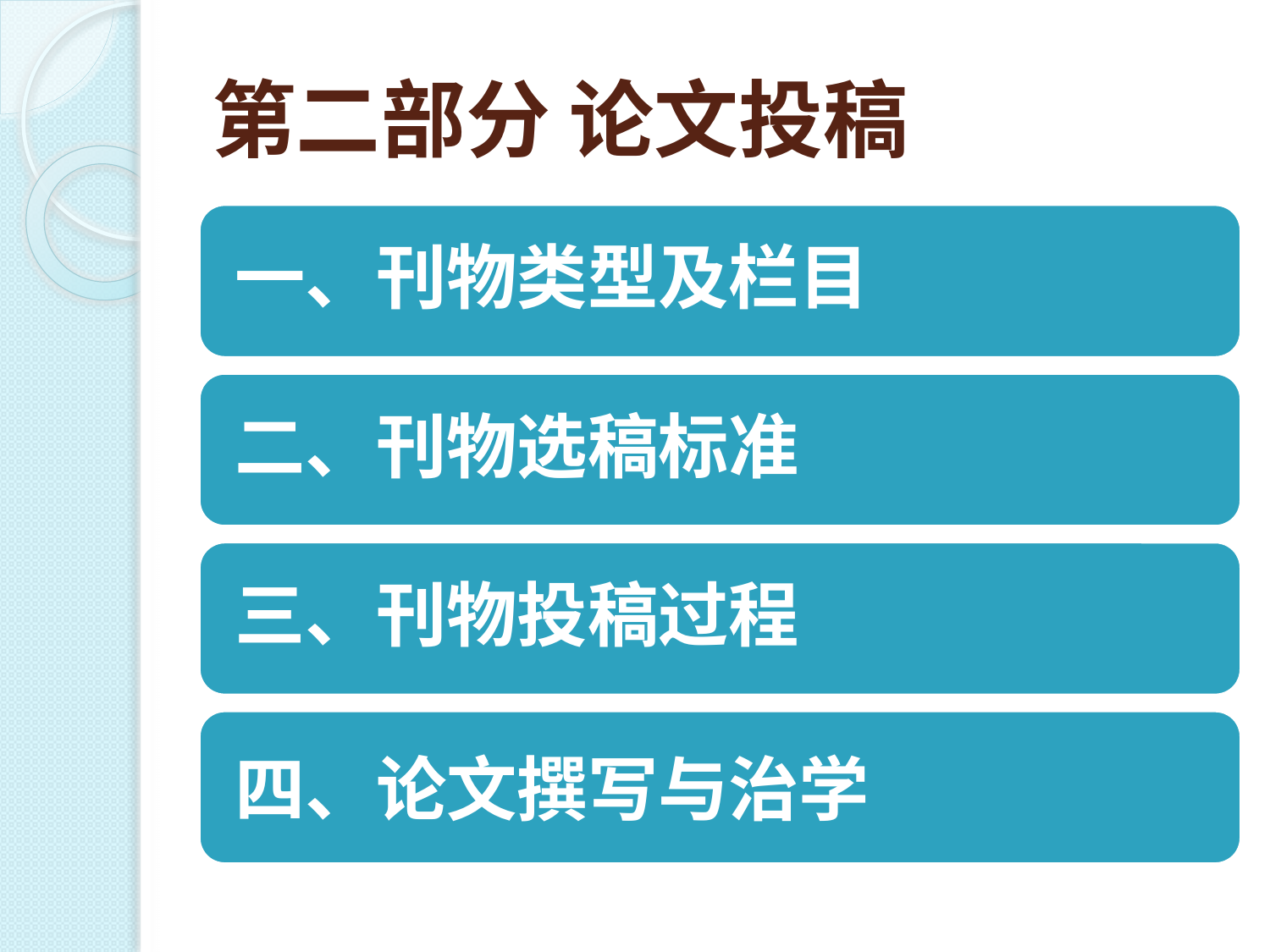

# 第二部分 论文投稿
一、刊物类型及栏目
二、刊物选稿标准
三、刊物投稿过程
四、论文撰写与治学